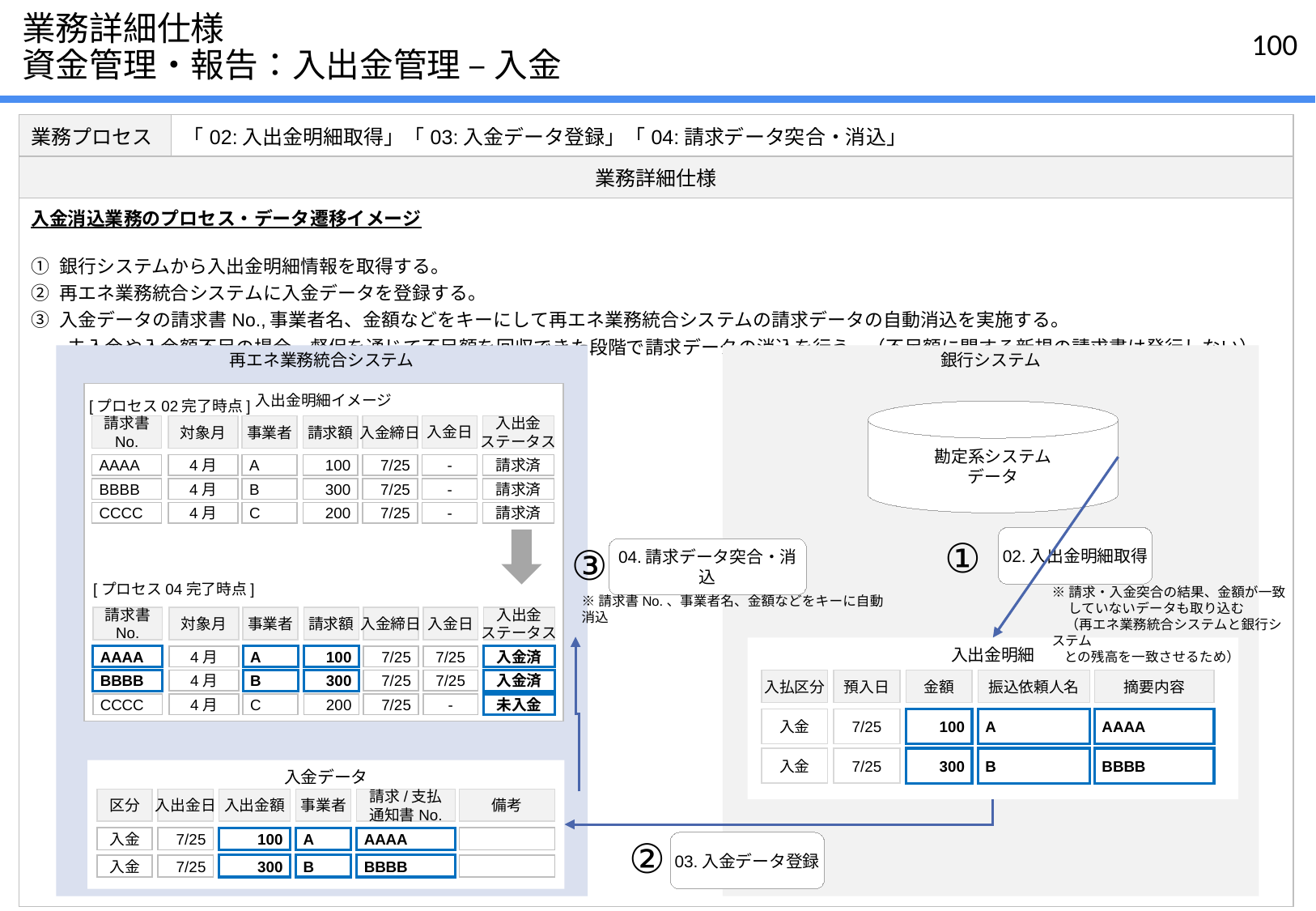

# 業務詳細仕様 資金管理・報告：入出金管理 – 入金
| 業務プロセス | 「02:入出金明細取得」「03:入金データ登録」「04:請求データ突合・消込」 |
| --- | --- |
| 業務詳細仕様 |  |
| 入金消込業務のプロセス・データ遷移イメージ ① 銀行システムから入出金明細情報を取得する。 ② 再エネ業務統合システムに入金データを登録する。 ③ 入金データの請求書No.,事業者名、金額などをキーにして再エネ業務統合システムの請求データの自動消込を実施する。 　　未入金や入金額不足の場合、督促を通じて不足額を回収できた段階で請求データの消込を行う。（不足額に関する新規の請求書は発行しない） |  |
再エネ業務統合システム
銀行システム
入出金明細イメージ
勘定系システム
データ
入金日
請求書
No.
対象月
事業者
請求額
入金締日
入出金
ステータス
-
AAAA
4月
A
100
7/25
請求済
-
BBBB
4月
B
300
7/25
請求済
-
CCCC
4月
C
200
7/25
請求済
02.入出金明細取得
04.請求データ突合・消込
入出金明細
入払区分
預入日
金額
振込依頼人名
摘要内容
入金
7/25
100
A
AAAA
入金
7/25
300
B
BBBB
入金データ

事業者
請求/支払
通知書No.
備考
区分
入出金日
入出金額
A
AAAA

入金
7/25
100
03.入金データ登録
B
BBBB

入金
7/25
300
[プロセス02完了時点]
①

③
※請求・入金突合の結果、金額が一致
　 していないデータも取り込む
　（再エネ業務統合システムと銀行システム
   との残高を一致させるため）
[プロセス04完了時点]
※請求書No.、事業者名、金額などをキーに自動消込
入金日
請求書
No.
対象月
事業者
請求額
入金締日
入出金
ステータス
7/25
AAAA
4月
A
100
7/25
入金済
7/25
BBBB
4月
B
300
7/25
入金済
-
CCCC
4月
C
200
7/25
未入金
②